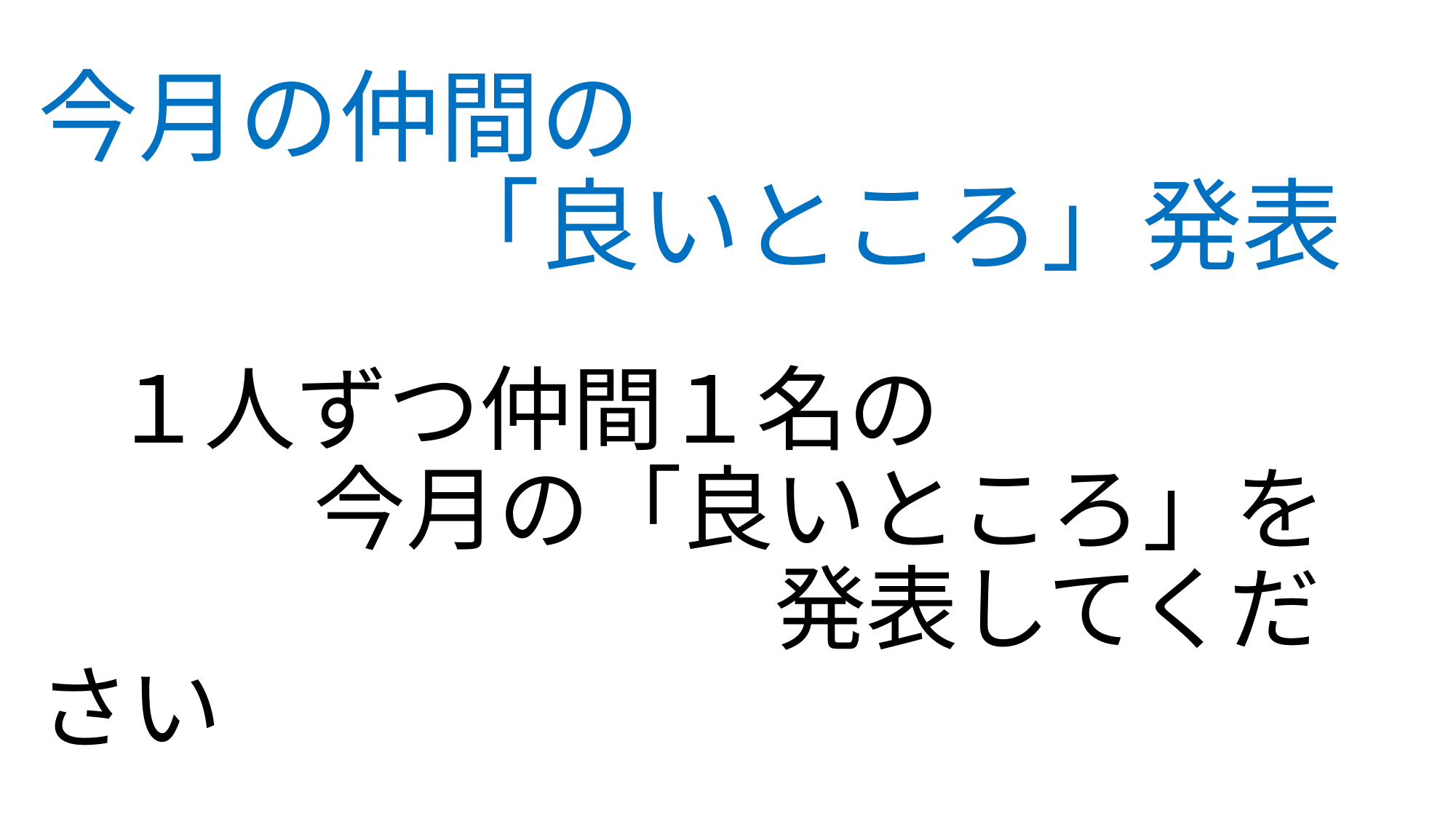

# 今月の仲間の 　　　　「良いところ」発表 　　 　１人ずつ仲間１名の 　　　今月の「良いところ」を 　　　　　　　　発表してください